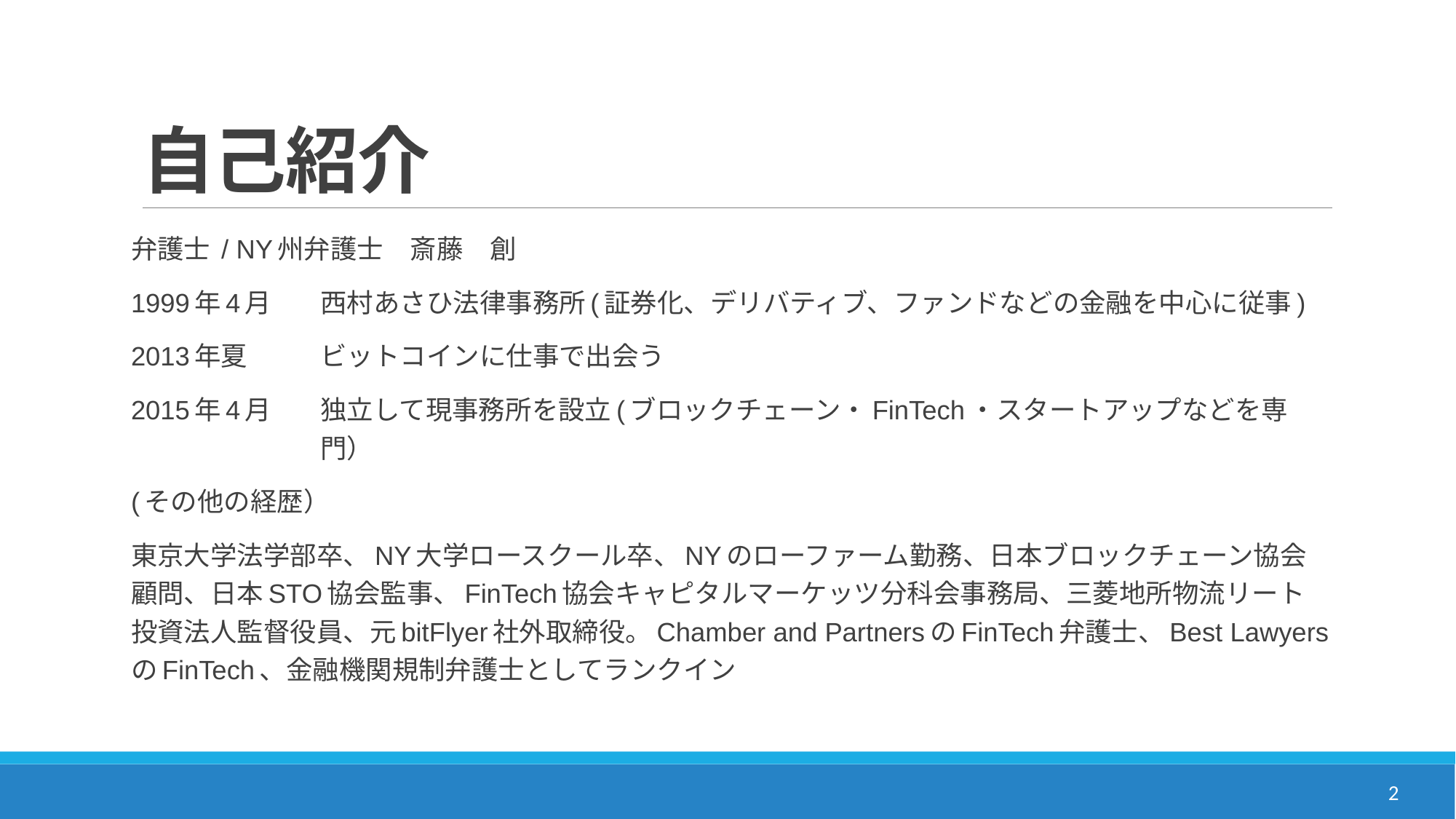

# 自己紹介
弁護士 / NY州弁護士　斎藤　創
1999年4月	西村あさひ法律事務所(証券化、デリバティブ、ファンドなどの金融を中心に従事)
2013年夏	ビットコインに仕事で出会う
2015年4月	独立して現事務所を設立(ブロックチェーン・FinTech・スタートアップなどを専門）
(その他の経歴）
東京大学法学部卒、NY大学ロースクール卒、NYのローファーム勤務、日本ブロックチェーン協会顧問、日本STO協会監事、FinTech協会キャピタルマーケッツ分科会事務局、三菱地所物流リート投資法人監督役員、元bitFlyer社外取締役。Chamber and PartnersのFinTech弁護士、Best LawyersのFinTech、金融機関規制弁護士としてランクイン

2